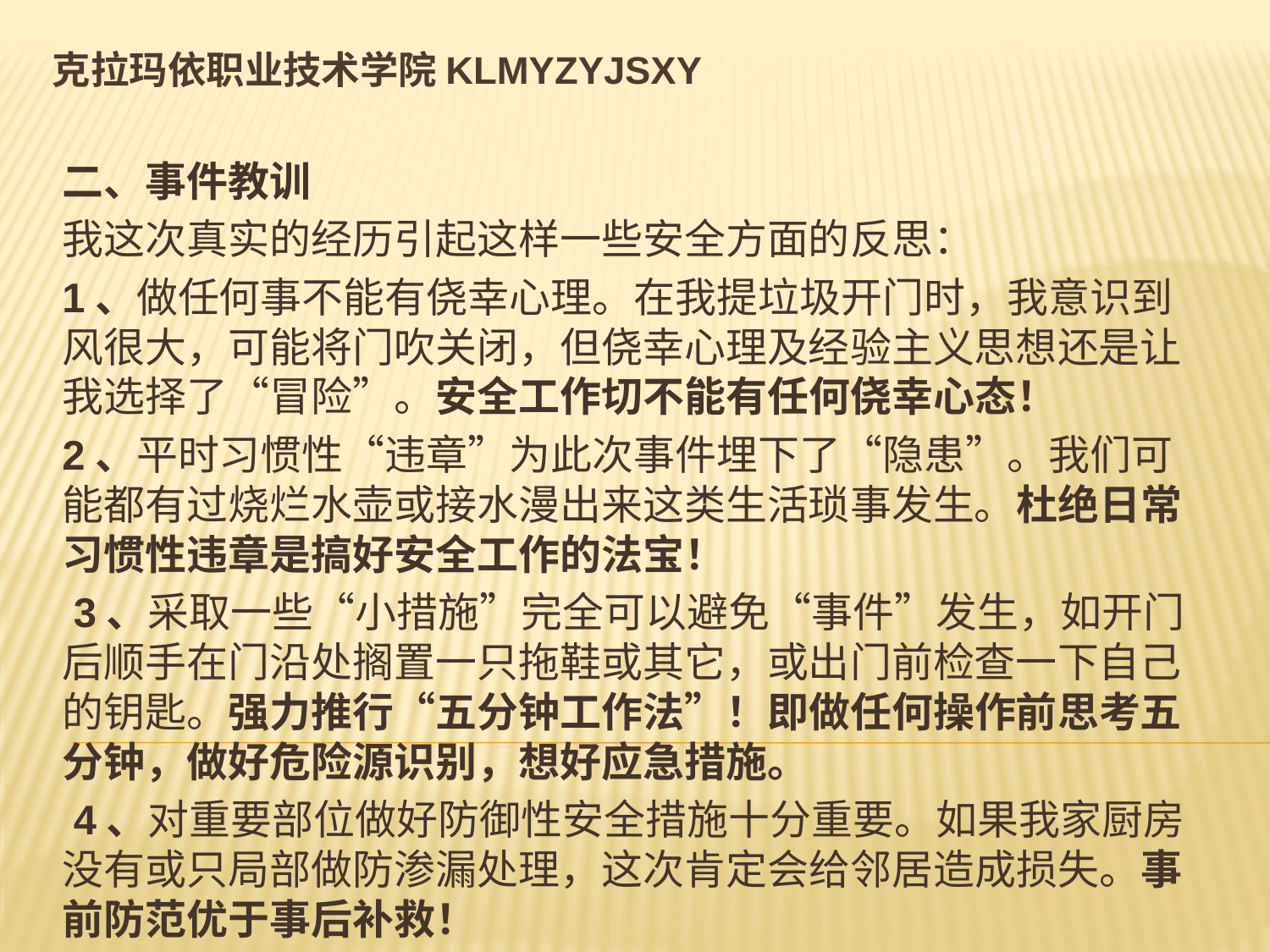

# 克拉玛依职业技术学院klmyzyjsxy
二、事件教训
我这次真实的经历引起这样一些安全方面的反思：
1、做任何事不能有侥幸心理。在我提垃圾开门时，我意识到风很大，可能将门吹关闭，但侥幸心理及经验主义思想还是让我选择了“冒险”。安全工作切不能有任何侥幸心态！
2、平时习惯性“违章”为此次事件埋下了“隐患”。我们可能都有过烧烂水壶或接水漫出来这类生活琐事发生。杜绝日常习惯性违章是搞好安全工作的法宝！
 3、采取一些“小措施”完全可以避免“事件”发生，如开门后顺手在门沿处搁置一只拖鞋或其它，或出门前检查一下自己的钥匙。强力推行“五分钟工作法”！即做任何操作前思考五分钟，做好危险源识别，想好应急措施。
 4、对重要部位做好防御性安全措施十分重要。如果我家厨房没有或只局部做防渗漏处理，这次肯定会给邻居造成损失。事前防范优于事后补救！